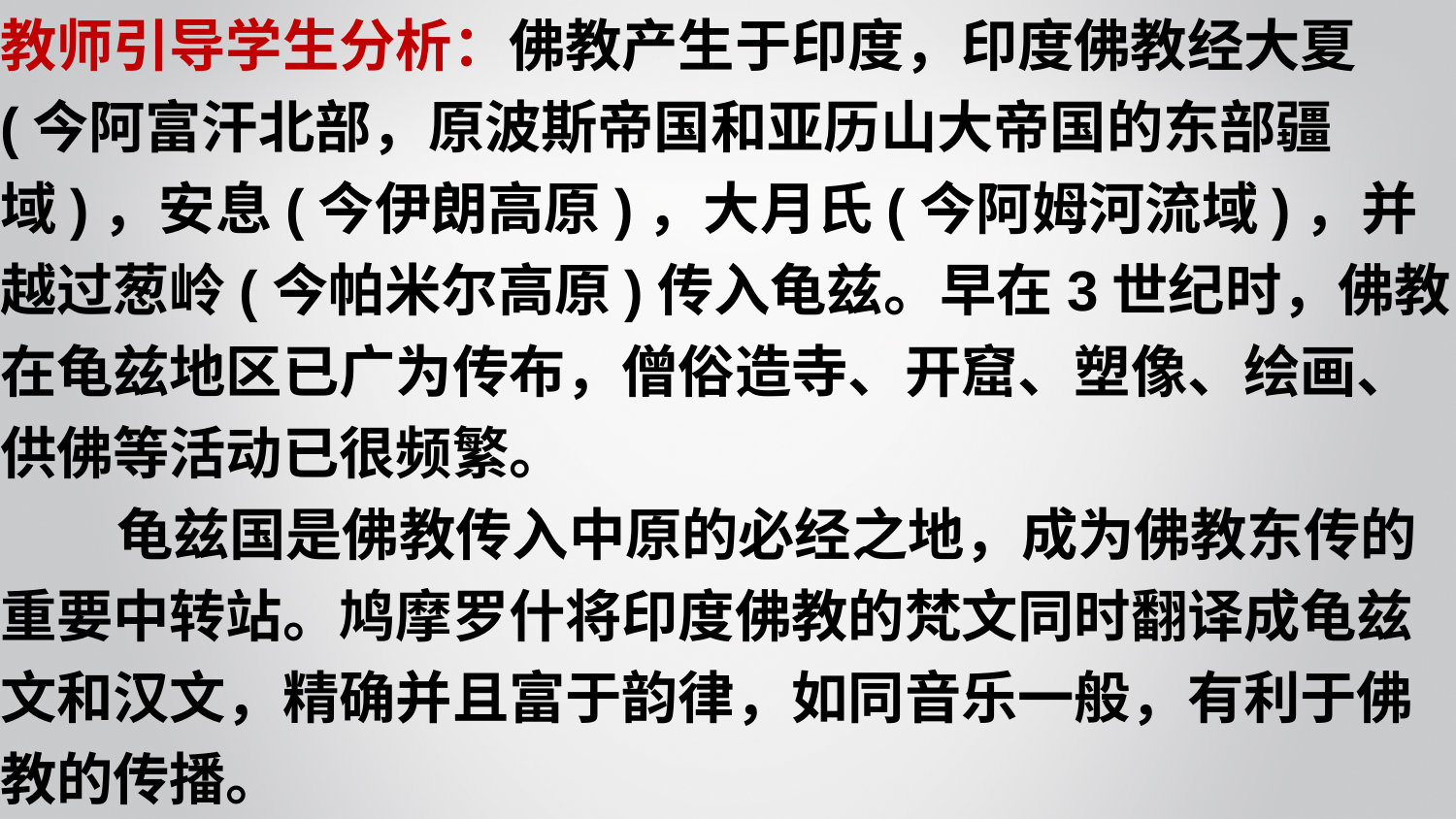

教师引导学生分析：佛教产生于印度，印度佛教经大夏(今阿富汗北部，原波斯帝国和亚历山大帝国的东部疆域)，安息(今伊朗高原)，大月氏(今阿姆河流域)，并越过葱岭(今帕米尔高原)传入龟兹。早在3世纪时，佛教在龟兹地区已广为传布，僧俗造寺、开窟、塑像、绘画、供佛等活动已很频繁。
        龟兹国是佛教传入中原的必经之地，成为佛教东传的重要中转站。鸠摩罗什将印度佛教的梵文同时翻译成龟兹文和汉文，精确并且富于韵律，如同音乐一般，有利于佛教的传播。